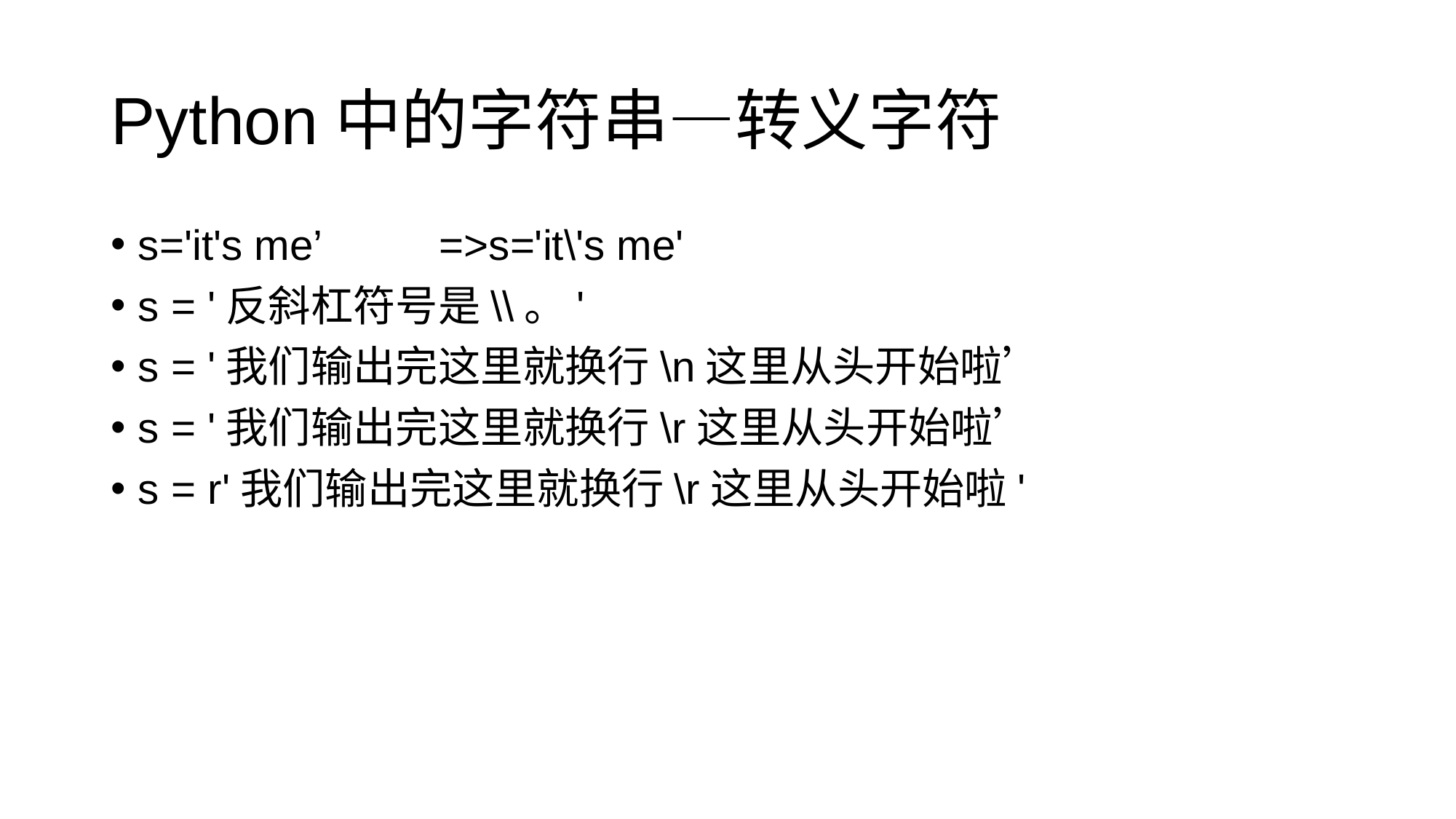

# Python中的字符串—转义字符
s='it's me’          =>s='it\'s me'
s = '反斜杠符号是\\。'
s = '我们输出完这里就换行\n这里从头开始啦’
s = '我们输出完这里就换行\r这里从头开始啦’
s = r'我们输出完这里就换行\r这里从头开始啦'